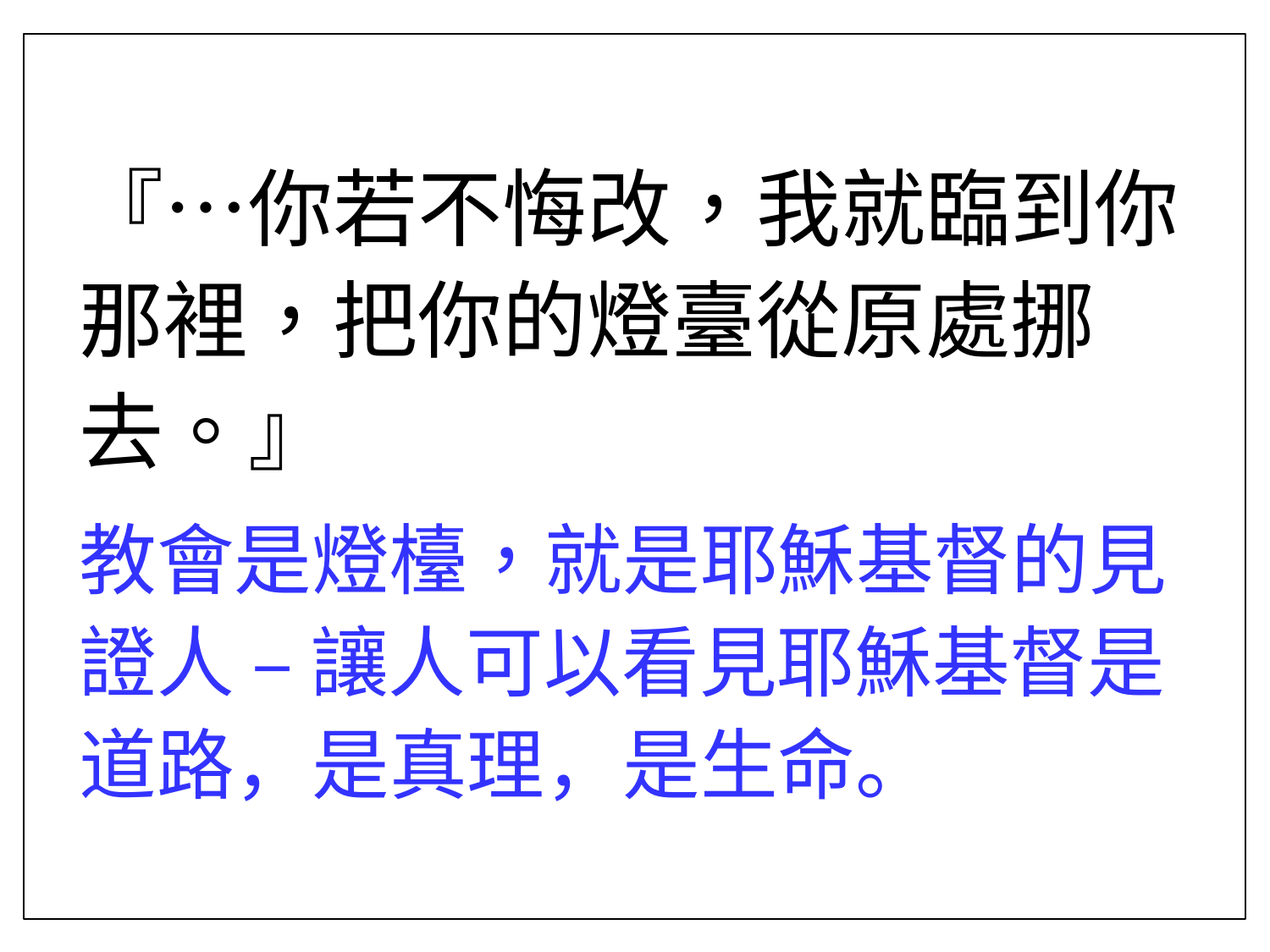

『…你若不悔改，我就臨到你那裡，把你的燈臺從原處挪去。』
教會是燈檯，就是耶穌基督的見證人 – 讓人可以看見耶穌基督是道路，是真理，是生命。